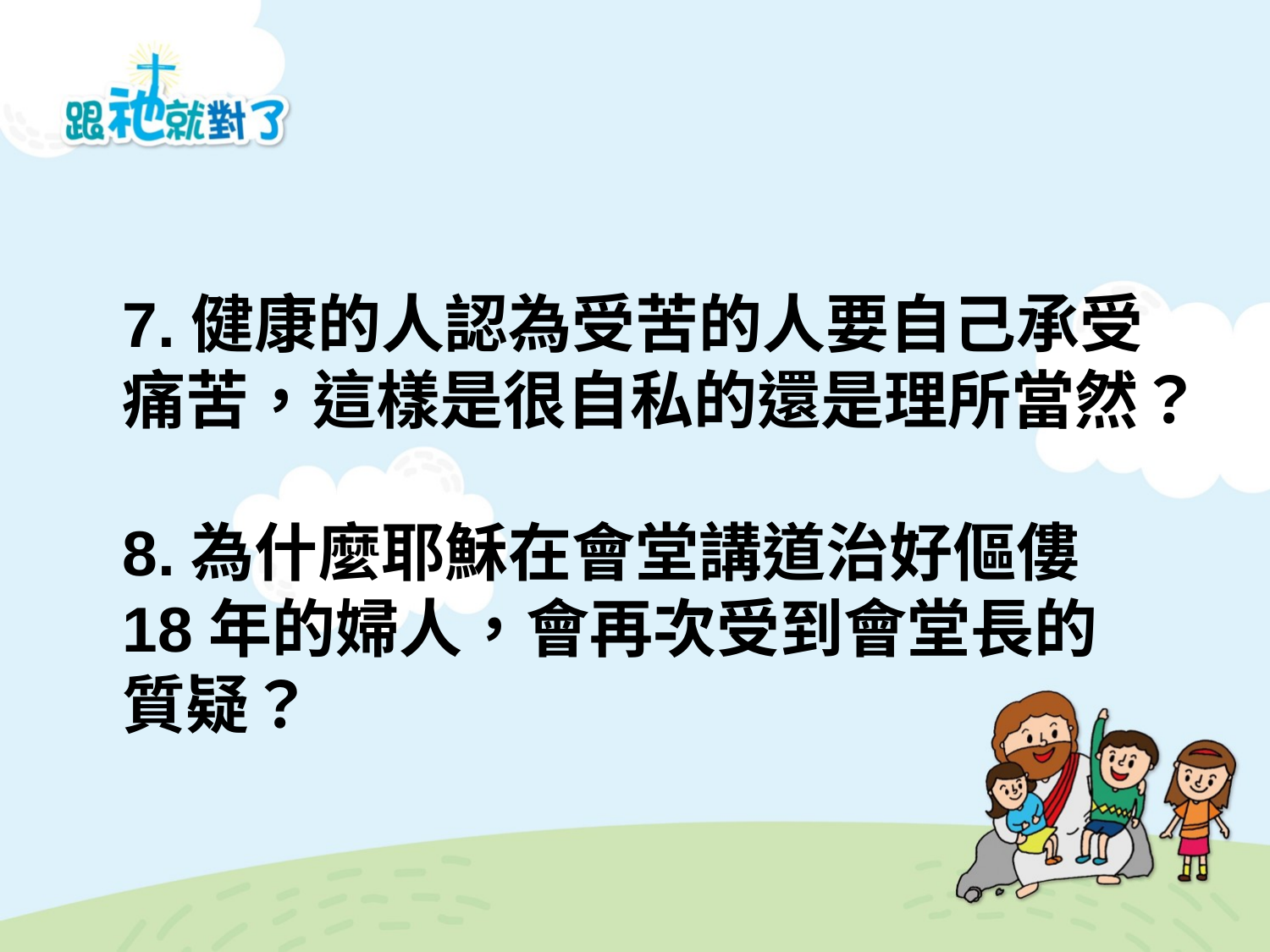

7.健康的人認為受苦的人要自己承受痛苦，這樣是很自私的還是理所當然？

8.為什麼耶穌在會堂講道治好傴僂18年的婦人，會再次受到會堂長的質疑？